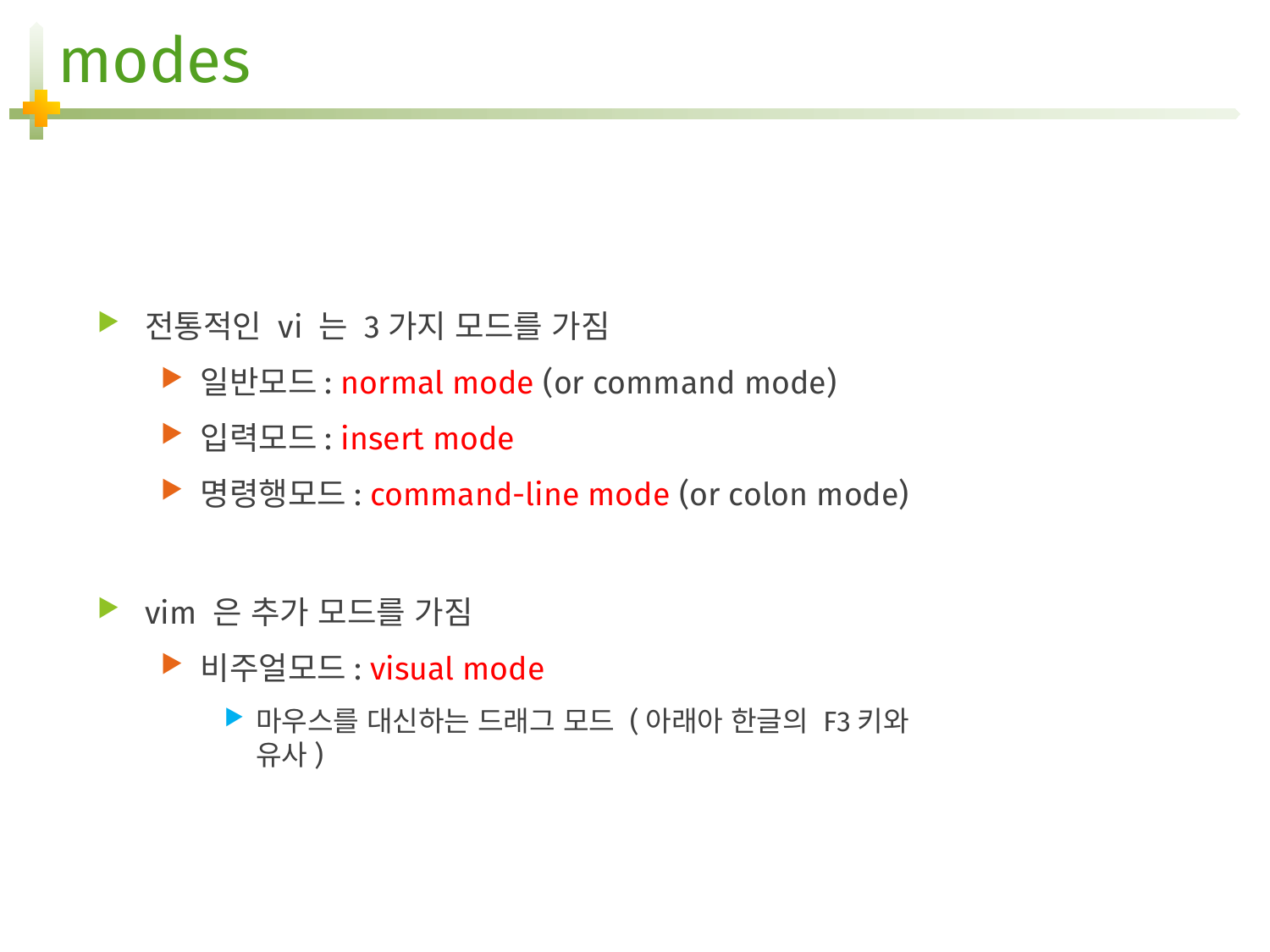

# modes
전통적인 vi 는 3가지 모드를 가짐
일반모드: normal mode (or command mode)
입력모드: insert mode
명령행모드: command-line mode (or colon mode)

vim 은 추가 모드를 가짐
비주얼모드: visual mode
마우스를 대신하는 드래그 모드 (아래아 한글의 F3키와 유사)